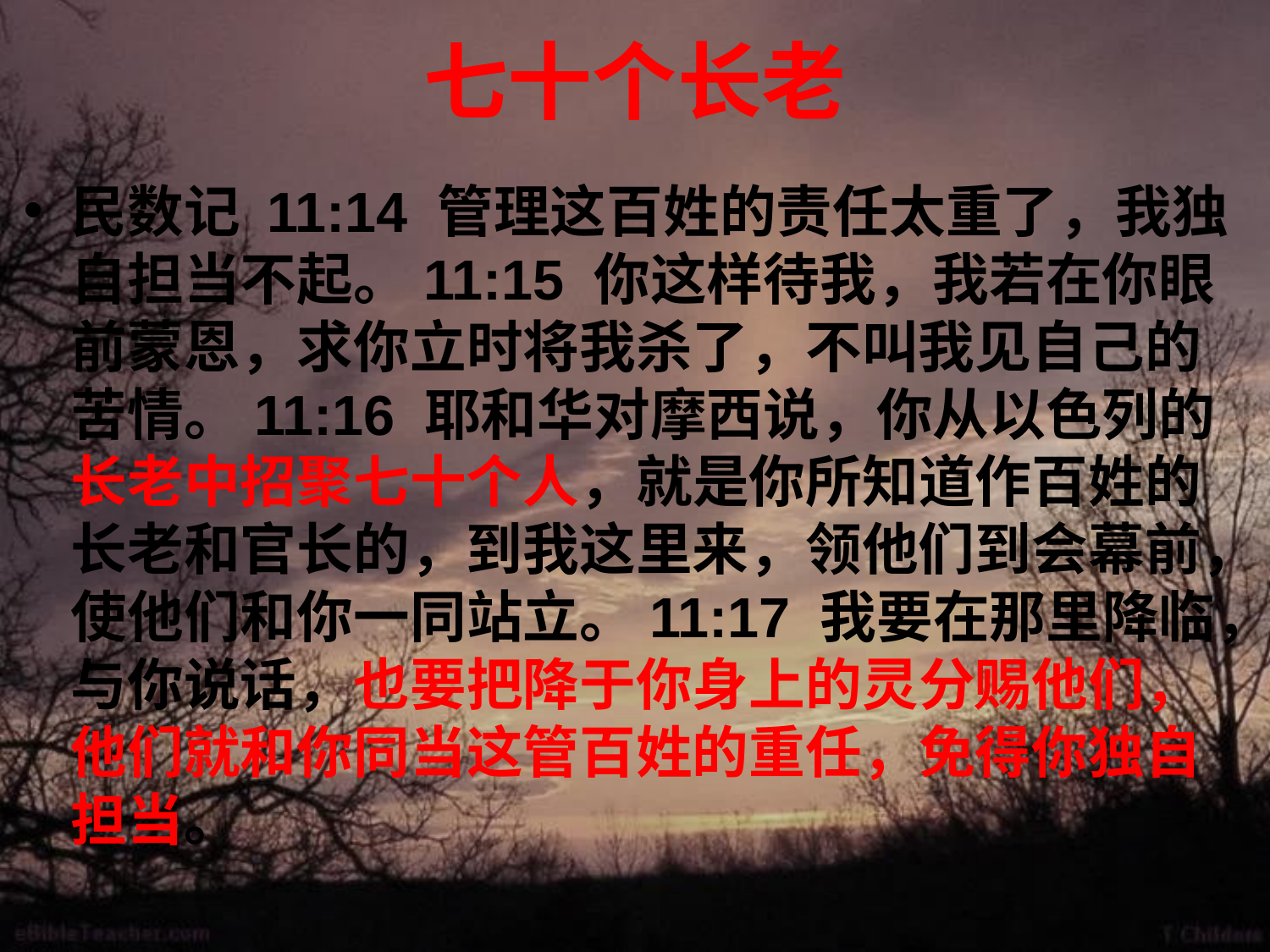

# 七十个长老
民数记 11:14 管理这百姓的责任太重了，我独自担当不起。11:15 你这样待我，我若在你眼前蒙恩，求你立时将我杀了，不叫我见自己的苦情。11:16 耶和华对摩西说，你从以色列的长老中招聚七十个人，就是你所知道作百姓的长老和官长的，到我这里来，领他们到会幕前，使他们和你一同站立。11:17 我要在那里降临，与你说话，也要把降于你身上的灵分赐他们，他们就和你同当这管百姓的重任，免得你独自担当。